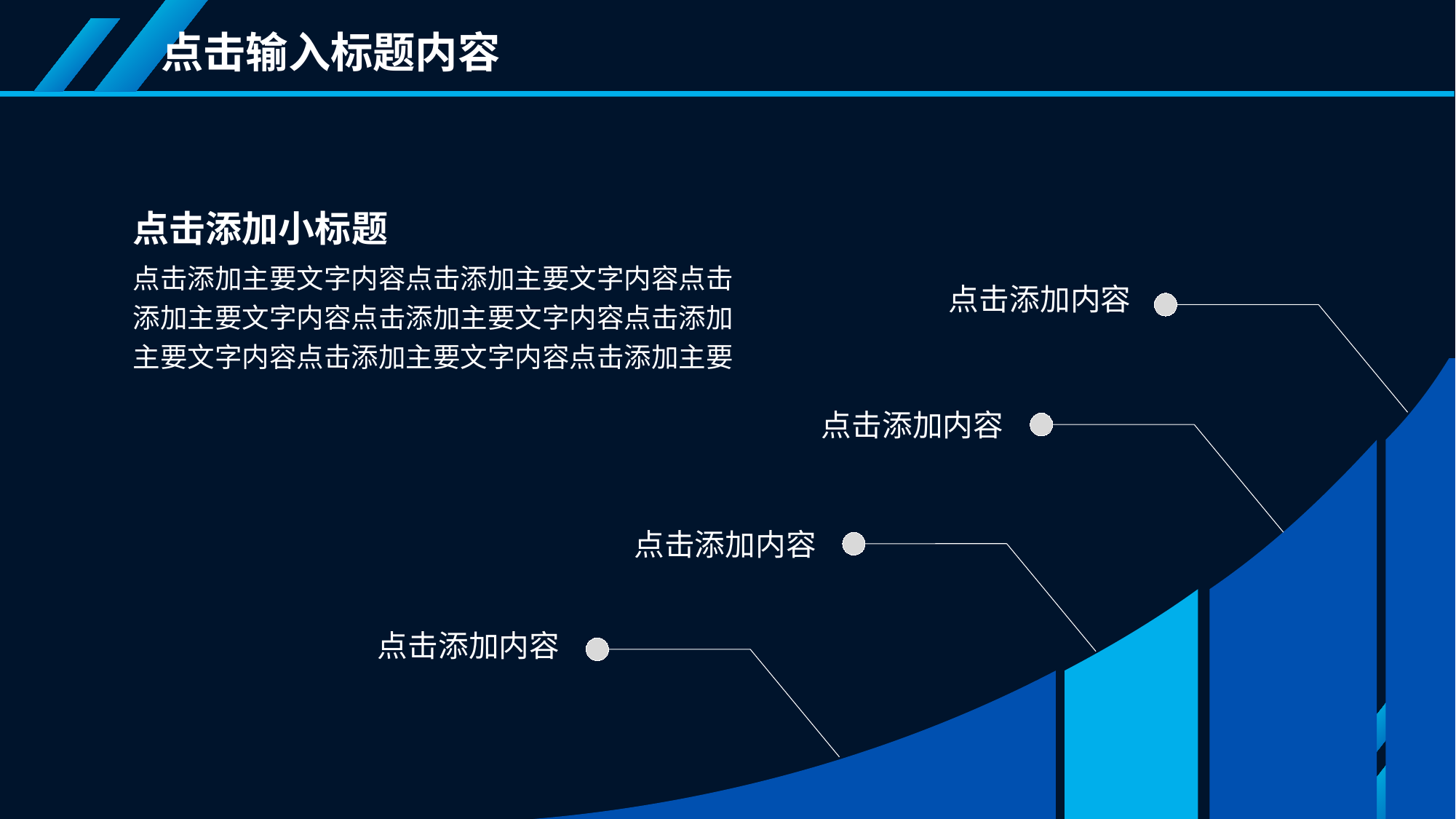

点击输入标题内容
点击添加小标题
点击添加主要文字内容点击添加主要文字内容点击添加主要文字内容点击添加主要文字内容点击添加主要文字内容点击添加主要文字内容点击添加主要
点击添加内容

点击添加内容

点击添加内容

点击添加内容